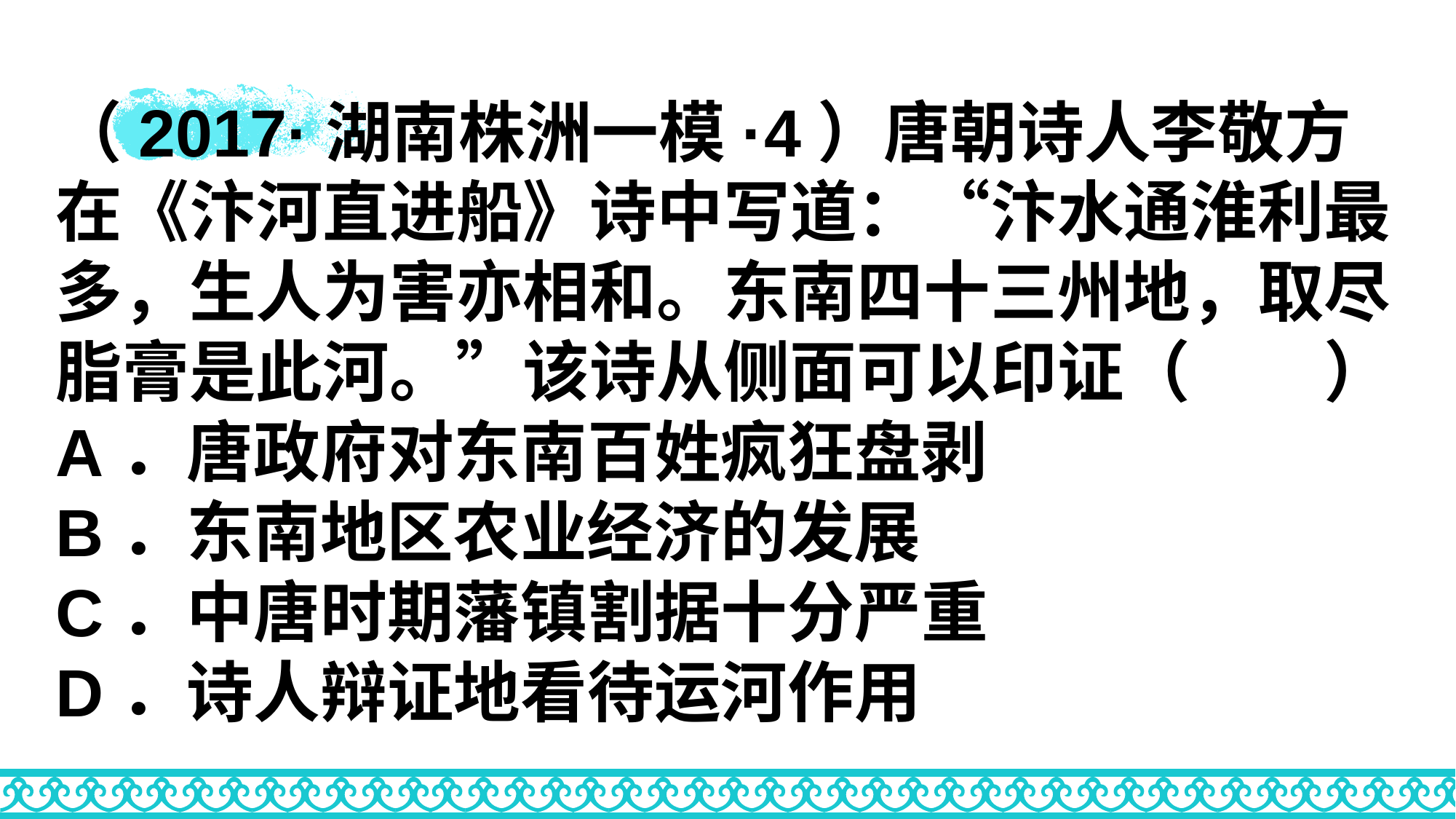

（2017·湖南株洲一模·4）唐朝诗人李敬方在《汴河直进船》诗中写道：“汴水通淮利最多，生人为害亦相和。东南四十三州地，取尽脂膏是此河。”该诗从侧面可以印证（　　）
A．唐政府对东南百姓疯狂盘剥
B．东南地区农业经济的发展
C．中唐时期藩镇割据十分严重
D．诗人辩证地看待运河作用